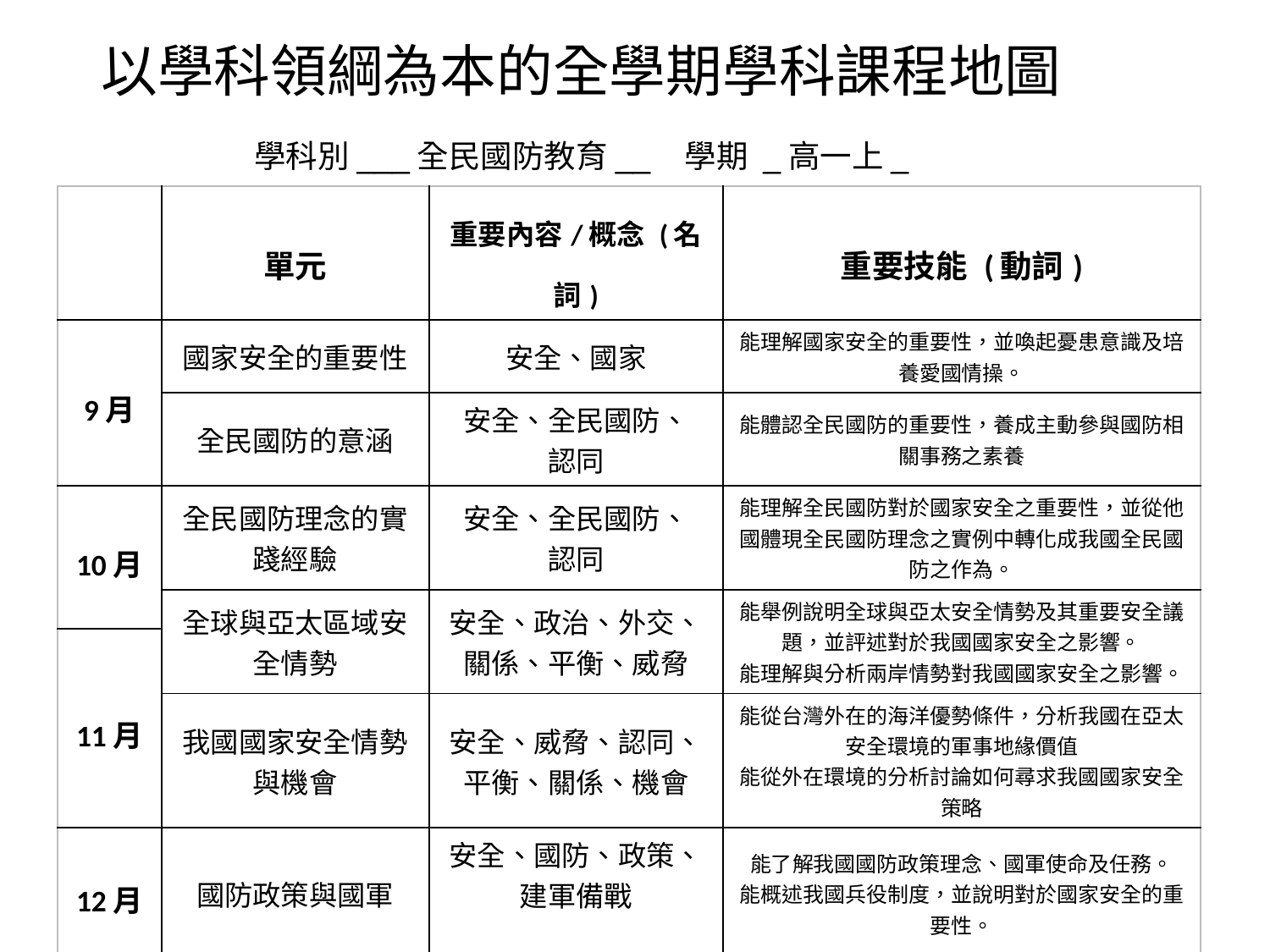

# 以學科領綱為本的全學期學科課程地圖 學科別___全民國防教育__   學期 _高一上_
|  | 單元 | 重要內容/概念 (名詞) | 重要技能 (動詞) |
| --- | --- | --- | --- |
| 9月 | 國家安全的重要性 | 安全、國家 | 能理解國家安全的重要性，並喚起憂患意識及培養愛國情操。 |
|  | 全民國防的意涵 | 安全、全民國防、 認同 | 能體認全民國防的重要性，養成主動參與國防相關事務之素養 |
| 10月 | 全民國防理念的實踐經驗 | 安全、全民國防、 認同 | 能理解全民國防對於國家安全之重要性，並從他國體現全民國防理念之實例中轉化成我國全民國防之作為。 |
|  | 全球與亞太區域安全情勢 | 安全、政治、外交、關係、平衡、威脅 | 能舉例說明全球與亞太安全情勢及其重要安全議題，並評述對於我國國家安全之影響。 能理解與分析兩岸情勢對我國國家安全之影響。 |
| 11月 |  |  |  |
|  | 我國國家安全情勢與機會 | 安全、威脅、認同、平衡、關係、機會 | 能從台灣外在的海洋優勢條件，分析我國在亞太安全環境的軍事地緣價值 能從外在環境的分析討論如何尋求我國國家安全策略 |
| 12月 | 國防政策與國軍 | 安全、國防、政策、 建軍備戰 | 能了解我國國防政策理念、國軍使命及任務。 能概述我國兵役制度，並說明對於國家安全的重要性。 |
| 1月 | 軍備與國防科技 | 安全、國防、科技、自主、建軍備戰 | 能比較我國安全環境與武器裝備配置的妥適性。 能舉例說明我國國防科技研發成果與軍民通用科技發展現況，並探討未來可能發展。 |